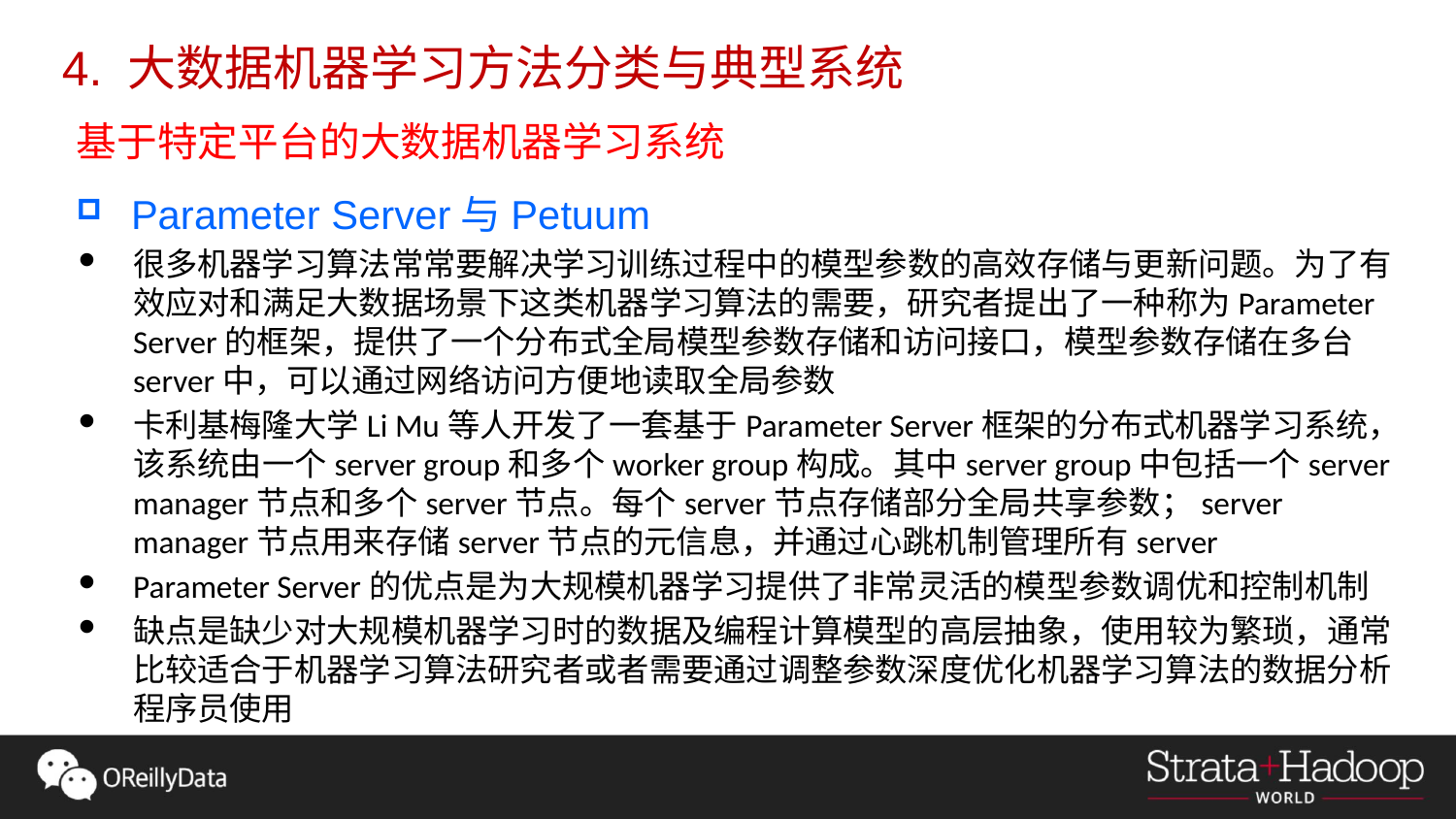

4. 大数据机器学习方法分类与典型系统
基于特定平台的大数据机器学习系统
Parameter Server与Petuum

很多机器学习算法常常要解决学习训练过程中的模型参数的高效存储与更新问题。为了有效应对和满足大数据场景下这类机器学习算法的需要，研究者提出了一种称为Parameter Server的框架，提供了一个分布式全局模型参数存储和访问接口，模型参数存储在多台server中，可以通过网络访问方便地读取全局参数
卡利基梅隆大学Li Mu等人开发了一套基于Parameter Server框架的分布式机器学习系统，该系统由一个server group和多个worker group构成。其中server group中包括一个server manager节点和多个server节点。每个server节点存储部分全局共享参数；server manager节点用来存储server节点的元信息，并通过心跳机制管理所有server
Parameter Server的优点是为大规模机器学习提供了非常灵活的模型参数调优和控制机制
缺点是缺少对大规模机器学习时的数据及编程计算模型的高层抽象，使用较为繁琐，通常比较适合于机器学习算法研究者或者需要通过调整参数深度优化机器学习算法的数据分析程序员使用